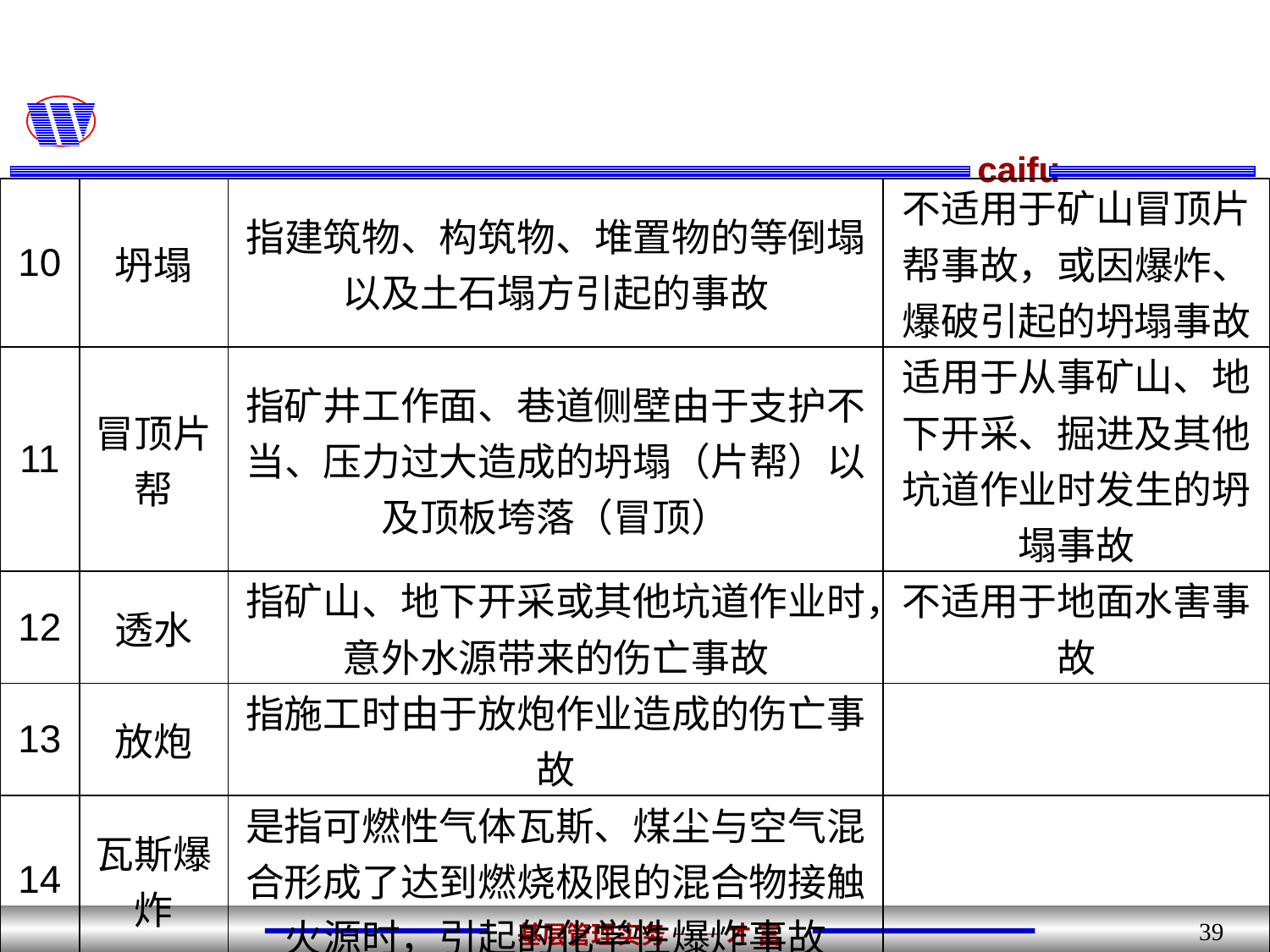

#
| 10 | 坍塌 | 指建筑物、构筑物、堆置物的等倒塌以及土石塌方引起的事故 | 不适用于矿山冒顶片帮事故，或因爆炸、爆破引起的坍塌事故 |
| --- | --- | --- | --- |
| 11 | 冒顶片帮 | 指矿井工作面、巷道侧壁由于支护不当、压力过大造成的坍塌（片帮）以及顶板垮落（冒顶） | 适用于从事矿山、地下开采、掘进及其他坑道作业时发生的坍塌事故 |
| 12 | 透水 | 指矿山、地下开采或其他坑道作业时，意外水源带来的伤亡事故 | 不适用于地面水害事故 |
| 13 | 放炮 | 指施工时由于放炮作业造成的伤亡事故 |  |
| 14 | 瓦斯爆炸 | 是指可燃性气体瓦斯、煤尘与空气混合形成了达到燃烧极限的混合物接触火源时，引起的化学性爆炸事故 |  |
| 15 | 火药爆炸 | 指火药与炸药在生产、运输、贮藏的过程中发生的爆炸事故 |  |